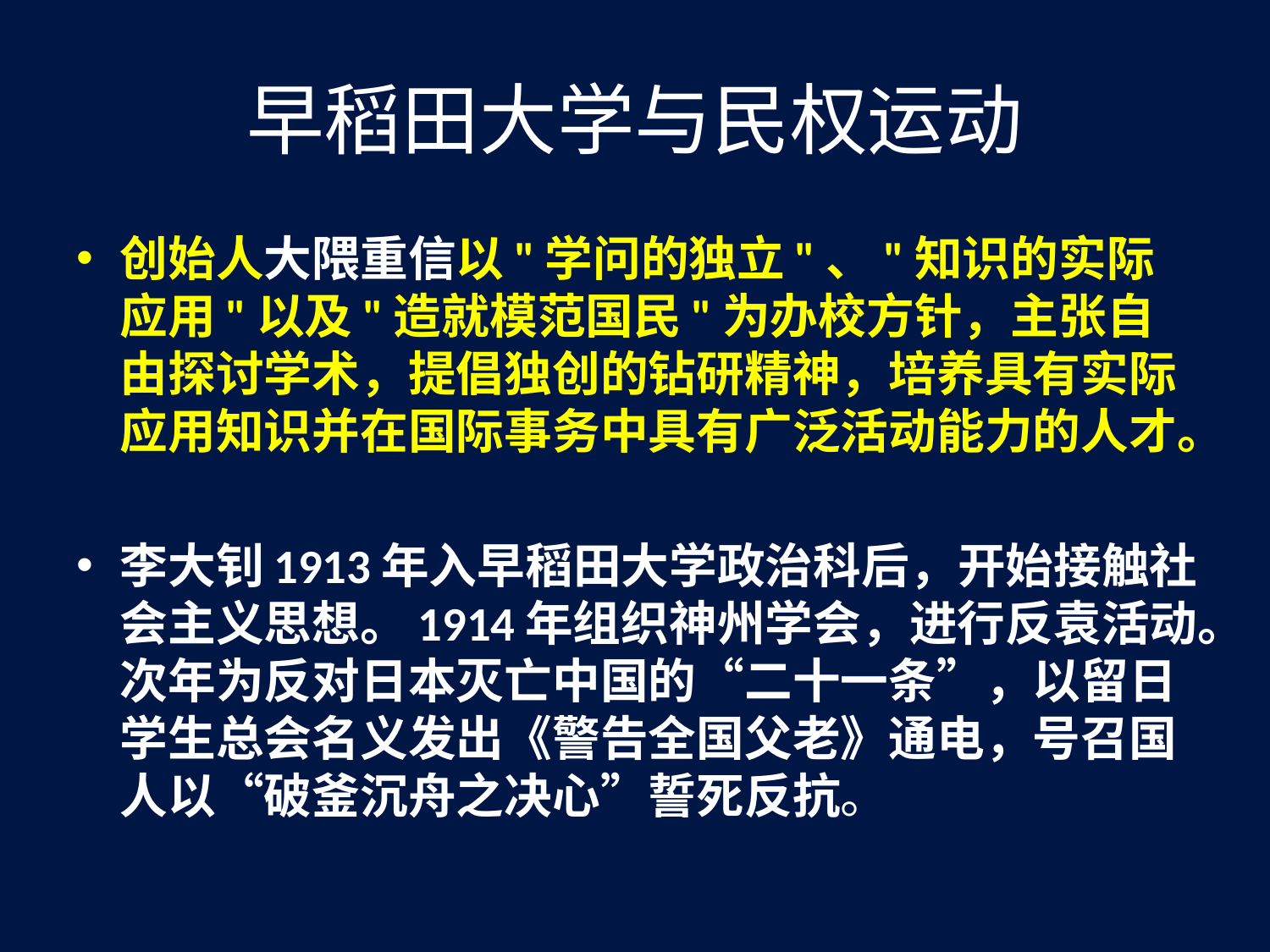

# 早稻田大学与民权运动
创始人大隈重信以"学问的独立"、"知识的实际应用"以及"造就模范国民"为办校方针，主张自由探讨学术，提倡独创的钻研精神，培养具有实际应用知识并在国际事务中具有广泛活动能力的人才。

李大钊1913年入早稻田大学政治科后，开始接触社会主义思想。1914年组织神州学会，进行反袁活动。次年为反对日本灭亡中国的“二十一条”，以留日学生总会名义发出《警告全国父老》通电，号召国人以“破釜沉舟之决心”誓死反抗。